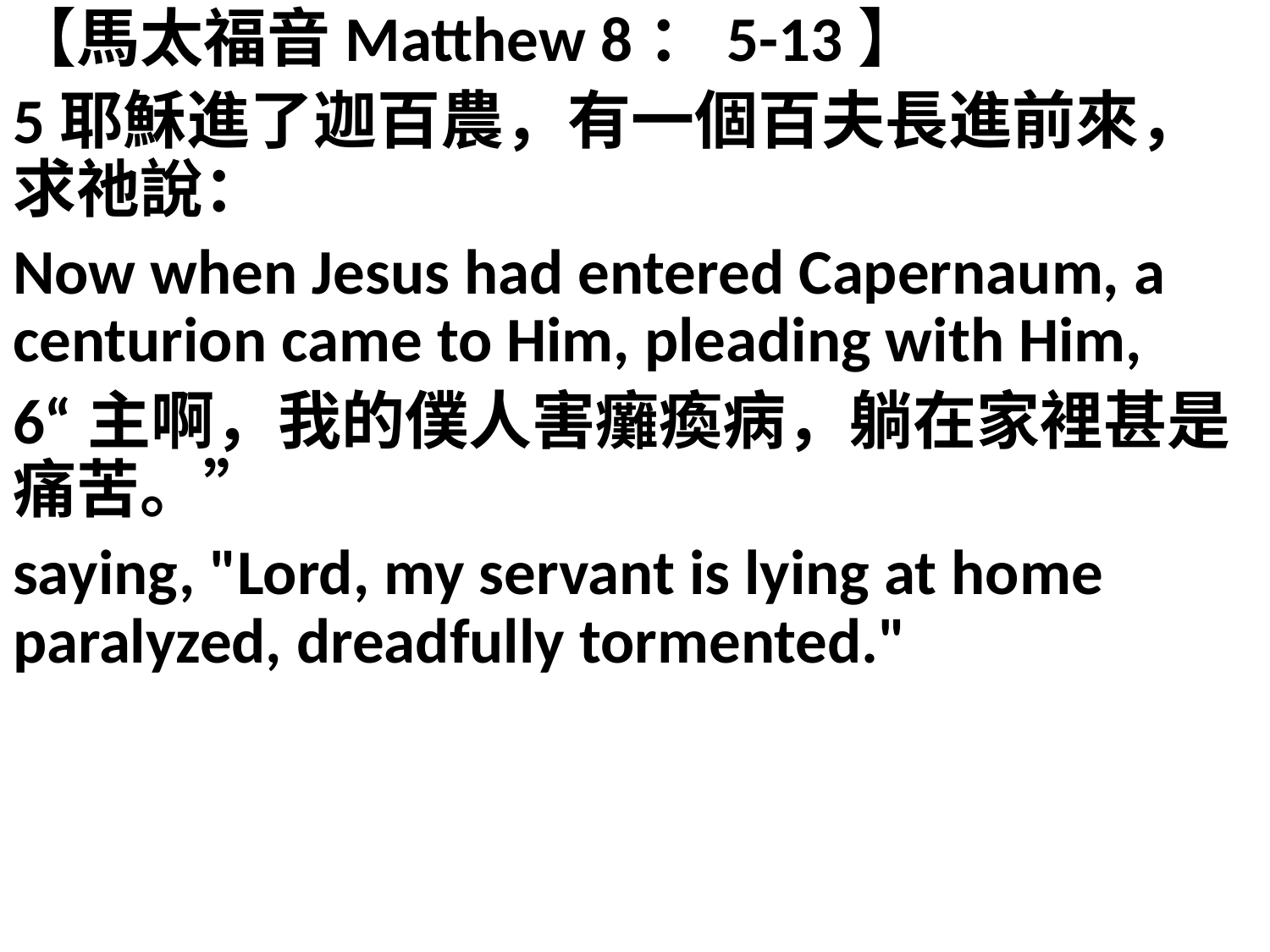

【馬太福音Matthew 8：5-13】
5耶穌進了迦百農，有一個百夫長進前來，求祂說：
Now when Jesus had entered Capernaum, a centurion came to Him, pleading with Him,
6“主啊，我的僕人害癱瘓病，躺在家裡甚是痛苦。”
saying, "Lord, my servant is lying at home paralyzed, dreadfully tormented."